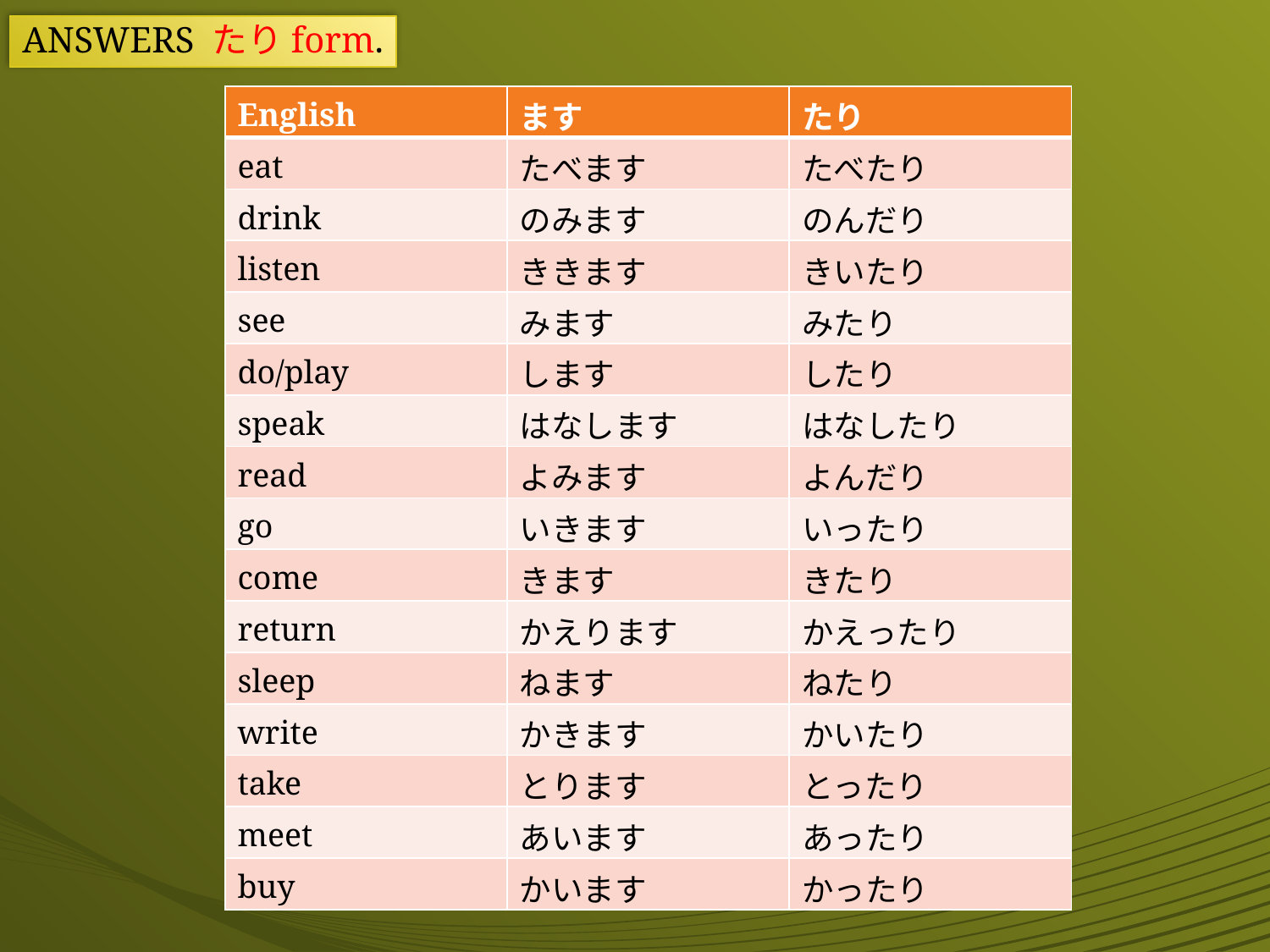

ANSWERS たりform.
| English | ます | たり |
| --- | --- | --- |
| eat | たべます | たべたり |
| drink | のみます | のんだり |
| listen | ききます | きいたり |
| see | みます | みたり |
| do/play | します | したり |
| speak | はなします | はなしたり |
| read | よみます | よんだり |
| go | いきます | いったり |
| come | きます | きたり |
| return | かえります | かえったり |
| sleep | ねます | ねたり |
| write | かきます | かいたり |
| take | とります | とったり |
| meet | あいます | あったり |
| buy | かいます | かったり |